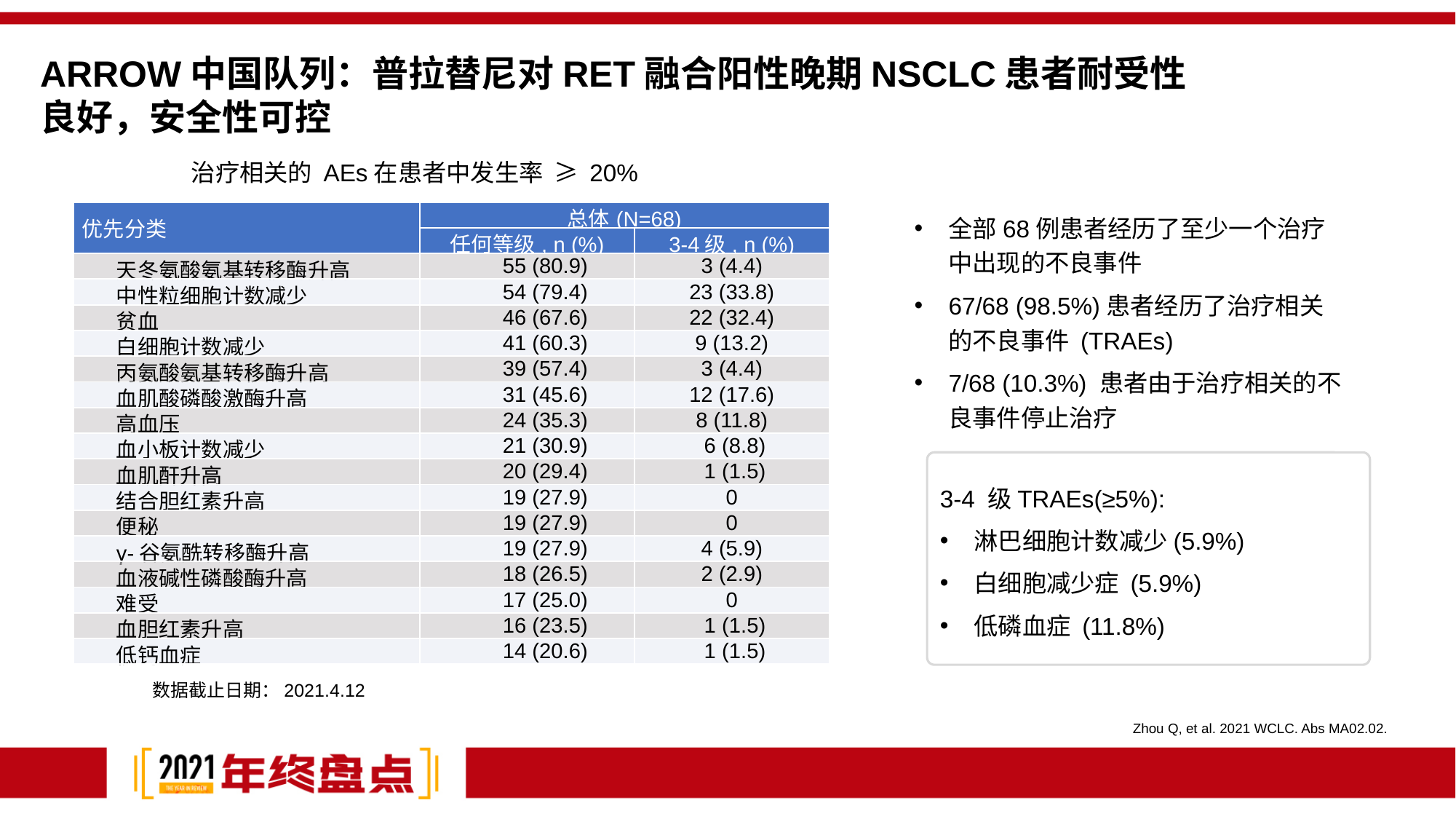

ARROW中国队列：普拉替尼对RET融合阳性晚期NSCLC患者耐受性良好，安全性可控
治疗相关的 AEs在患者中发生率  ≥ 20%
全部68例患者经历了至少一个治疗中出现的不良事件
67/68 (98.5%)患者经历了治疗相关的不良事件 (TRAEs)
7/68 (10.3%) 患者由于治疗相关的不良事件停止治疗
| 优先分类 | 总体(N=68) |  |
| --- | --- | --- |
|  | 任何等级, n (%) | 3-4级, n (%) |
| 天冬氨酸氨基转移酶升高 | 55 (80.9) | 3 (4.4) |
| 中性粒细胞计数减少 | 54 (79.4) | 23 (33.8) |
| 贫血 | 46 (67.6) | 22 (32.4) |
| 白细胞计数减少 | 41 (60.3) | 9 (13.2) |
| 丙氨酸氨基转移酶升高 | 39 (57.4) | 3 (4.4) |
| 血肌酸磷酸激酶升高 | 31 (45.6) | 12 (17.6) |
| 高血压 | 24 (35.3) | 8 (11.8) |
| 血小板计数减少 | 21 (30.9) | 6 (8.8) |
| 血肌酐升高 | 20 (29.4) | 1 (1.5) |
| 结合胆红素升高 | 19 (27.9) | 0 |
| 便秘 | 19 (27.9) | 0 |
| γ-谷氨酰转移酶升高 | 19 (27.9) | 4 (5.9) |
| 血液碱性磷酸酶升高 | 18 (26.5) | 2 (2.9) |
| 难受 | 17 (25.0) | 0 |
| 血胆红素升高 | 16 (23.5) | 1 (1.5) |
| 低钙血症 | 14 (20.6) | 1 (1.5) |
3-4 级TRAEs(≥5%):
淋巴细胞计数减少(5.9%)
白细胞减少症 (5.9%)
低磷血症 (11.8%)
数据截止日期：2021.4.12
Zhou Q, et al. 2021 WCLC. Abs MA02.02.